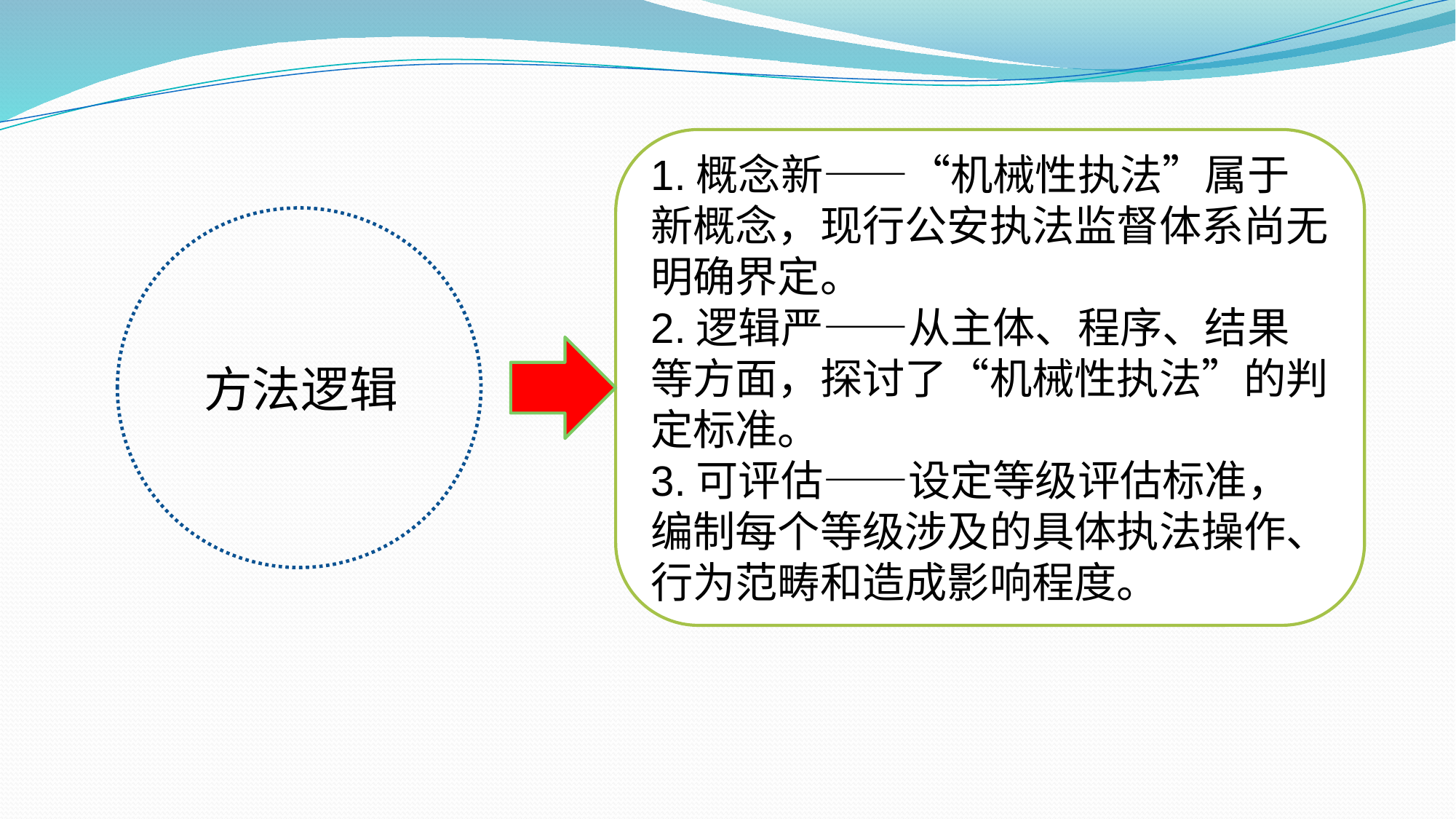

1.概念新——“机械性执法”属于新概念，现行公安执法监督体系尚无明确界定。
2.逻辑严——从主体、程序、结果等方面，探讨了“机械性执法”的判定标准。
3.可评估——设定等级评估标准，编制每个等级涉及的具体执法操作、行为范畴和造成影响程度。
 方法逻辑